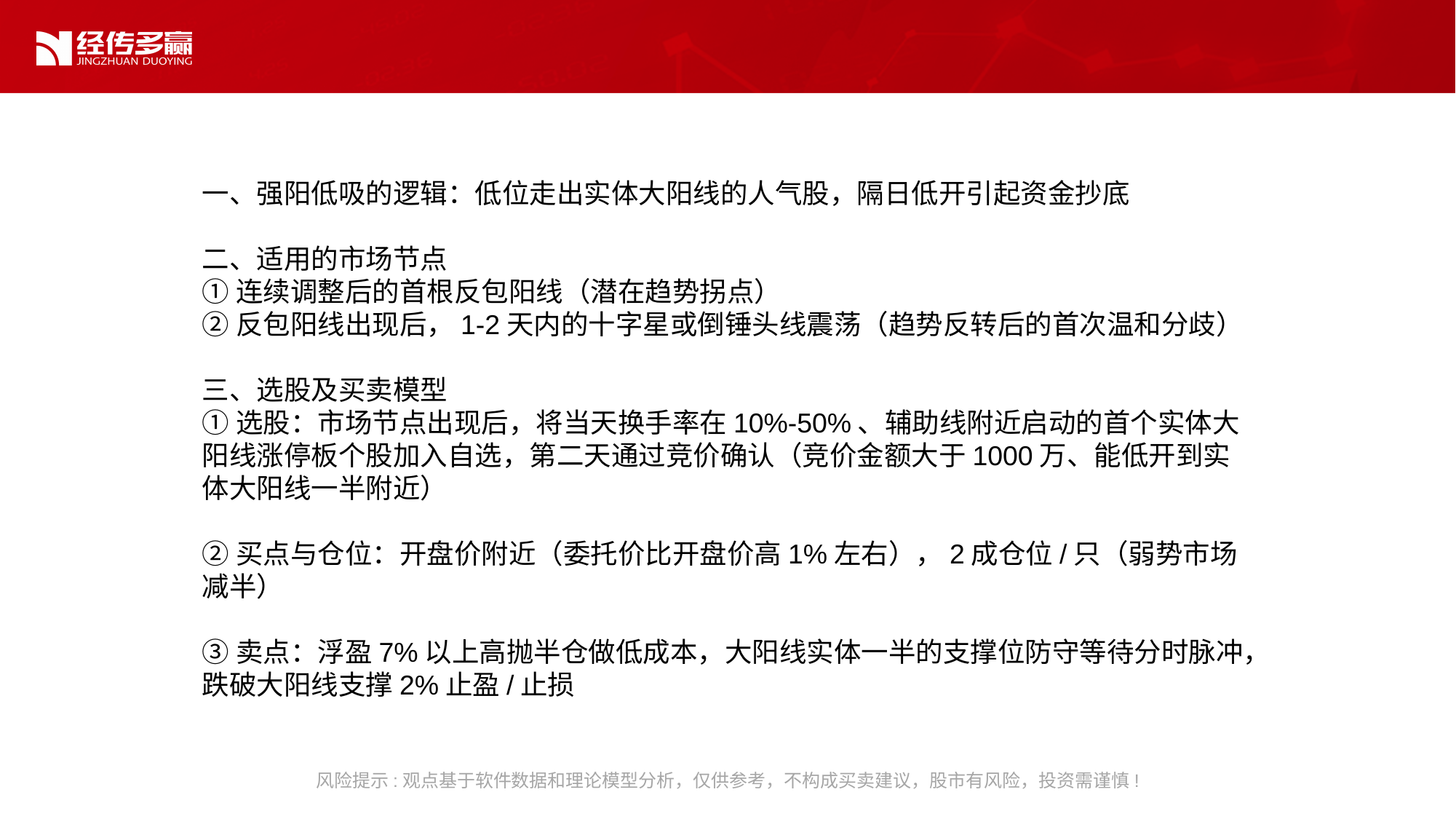

一、强阳低吸的逻辑：低位走出实体大阳线的人气股，隔日低开引起资金抄底

二、适用的市场节点
①连续调整后的首根反包阳线（潜在趋势拐点）
②反包阳线出现后，1-2天内的十字星或倒锤头线震荡（趋势反转后的首次温和分歧）

三、选股及买卖模型
①选股：市场节点出现后，将当天换手率在10%-50%、辅助线附近启动的首个实体大阳线涨停板个股加入自选，第二天通过竞价确认（竞价金额大于1000万、能低开到实体大阳线一半附近）

②买点与仓位：开盘价附近（委托价比开盘价高1%左右），2成仓位/只（弱势市场减半）

③卖点：浮盈7%以上高抛半仓做低成本，大阳线实体一半的支撑位防守等待分时脉冲，跌破大阳线支撑2%止盈/止损

风险提示:观点基于软件数据和理论模型分析，仅供参考，不构成买卖建议，股市有风险，投资需谨慎!